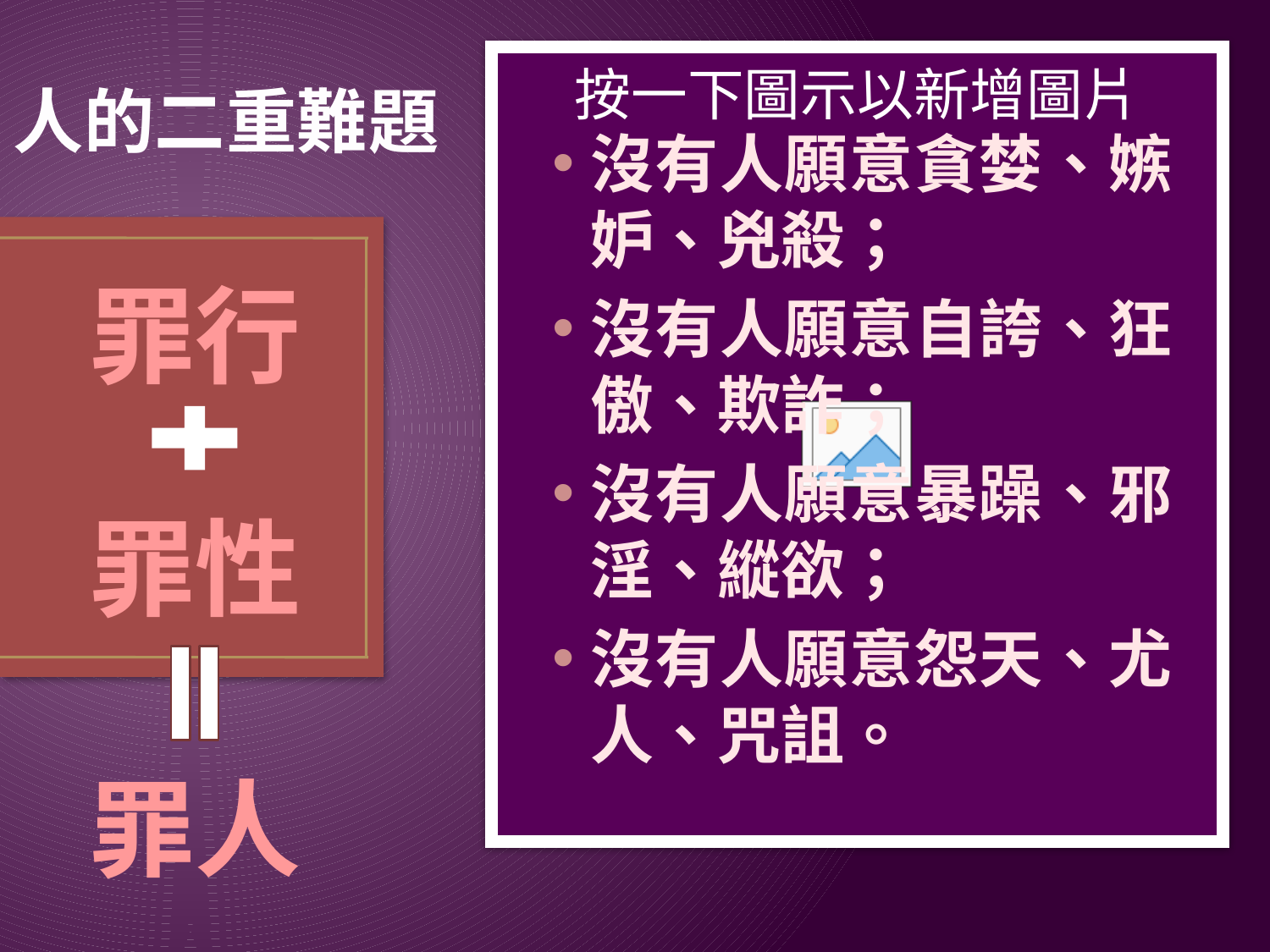

人的二重難題
沒有人願意貪婪、嫉妒、兇殺；
沒有人願意自誇、狂傲、欺詐；
沒有人願意暴躁、邪淫、縱欲；
沒有人願意怨天、尤人、咒詛。

罪行

罪性

罪人